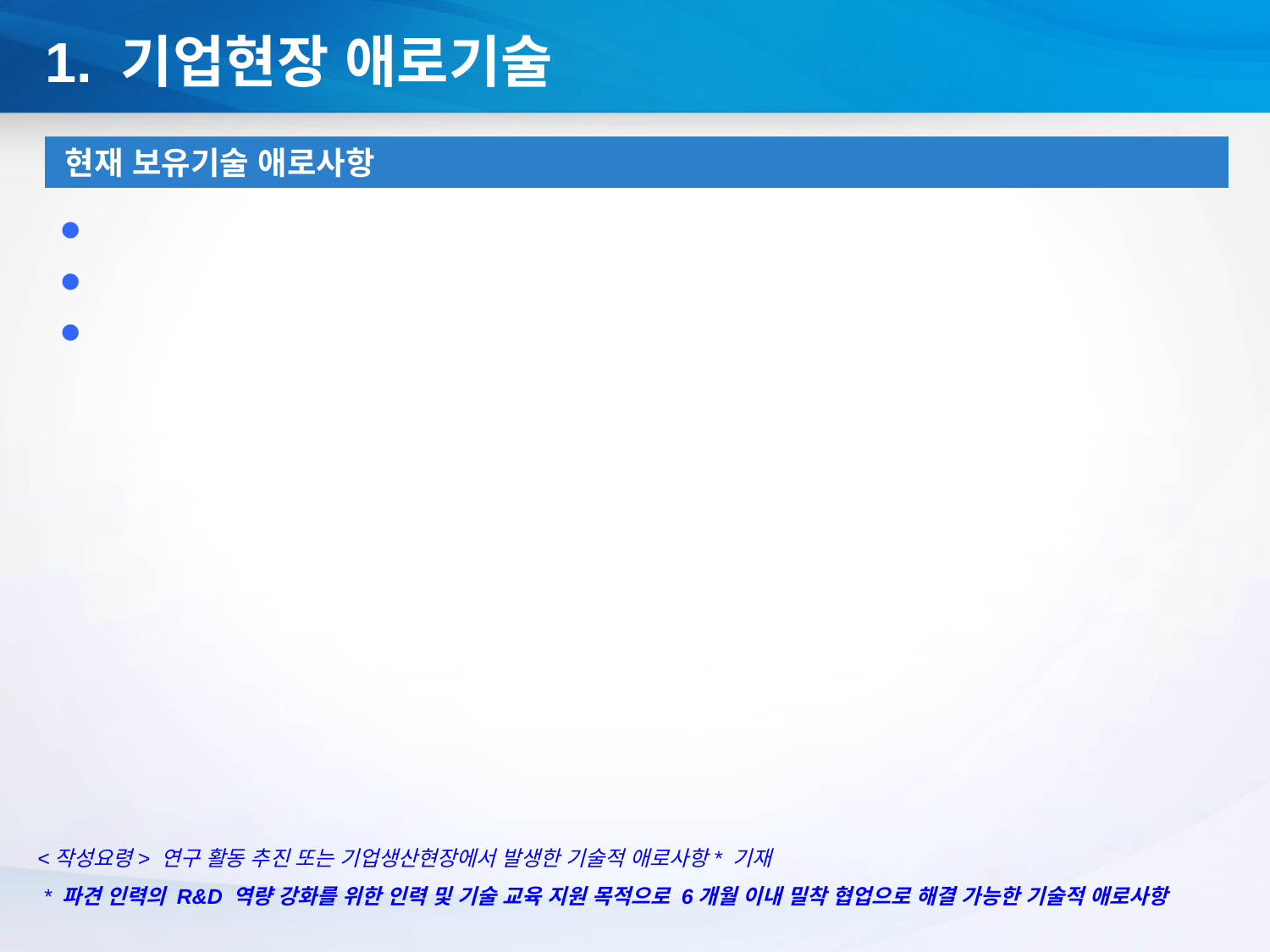

1. 기업현장 애로기술
현재 보유기술 애로사항

<작성요령> 연구 활동 추진 또는 기업생산현장에서 발생한 기술적 애로사항* 기재
 * 파견 인력의 R&D 역량 강화를 위한 인력 및 기술 교육 지원 목적으로 6개월 이내 밀착 협업으로 해결 가능한 기술적 애로사항